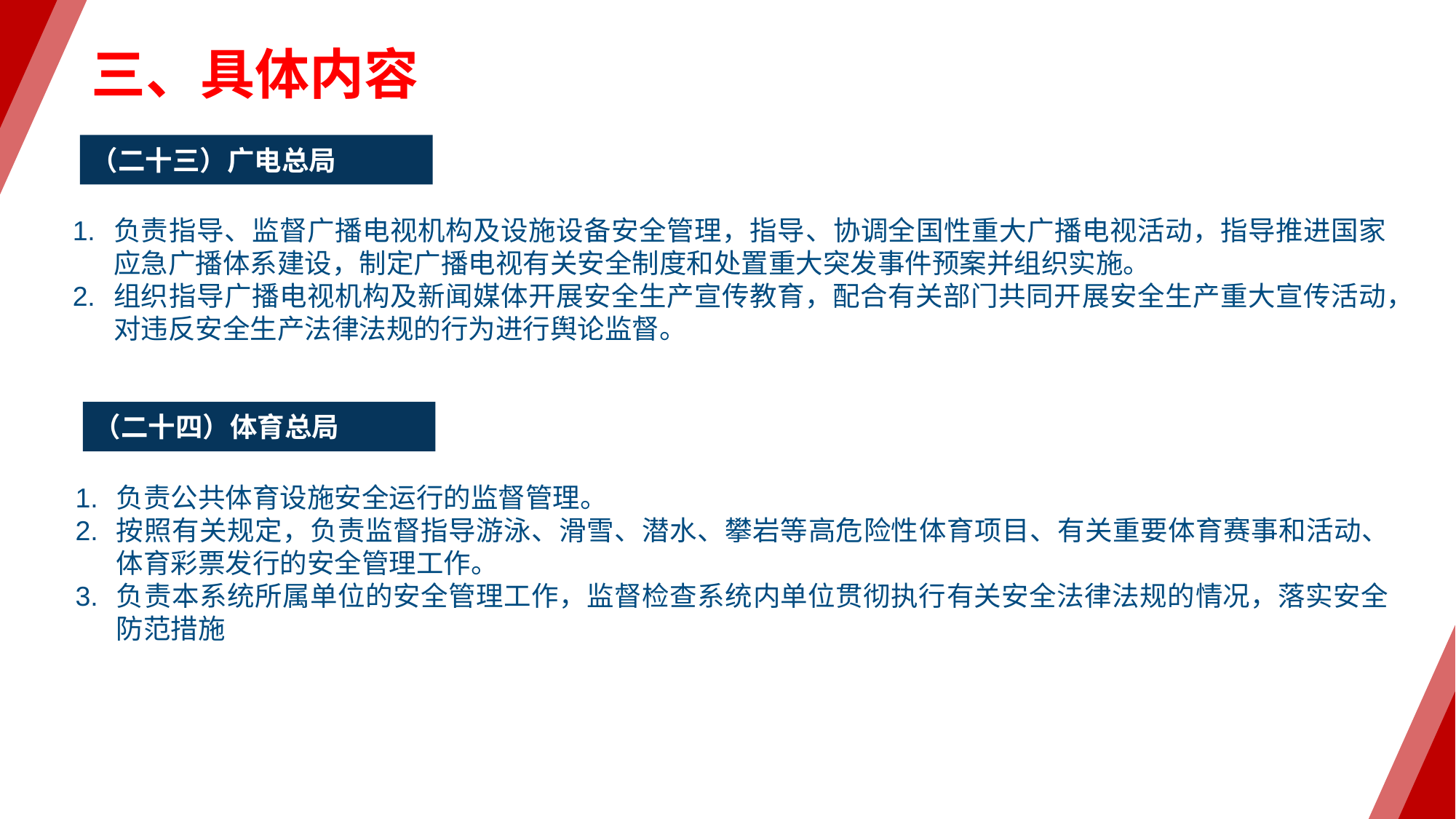

三、具体内容
（二十三）广电总局
负责指导、监督广播电视机构及设施设备安全管理，指导、协调全国性重大广播电视活动，指导推进国家应急广播体系建设，制定广播电视有关安全制度和处置重大突发事件预案并组织实施。
组织指导广播电视机构及新闻媒体开展安全生产宣传教育，配合有关部门共同开展安全生产重大宣传活动，对违反安全生产法律法规的行为进行舆论监督。
（二十四）体育总局
负责公共体育设施安全运行的监督管理。
按照有关规定，负责监督指导游泳、滑雪、潜水、攀岩等高危险性体育项目、有关重要体育赛事和活动、体育彩票发行的安全管理工作。
负责本系统所属单位的安全管理工作，监督检查系统内单位贯彻执行有关安全法律法规的情况，落实安全防范措施